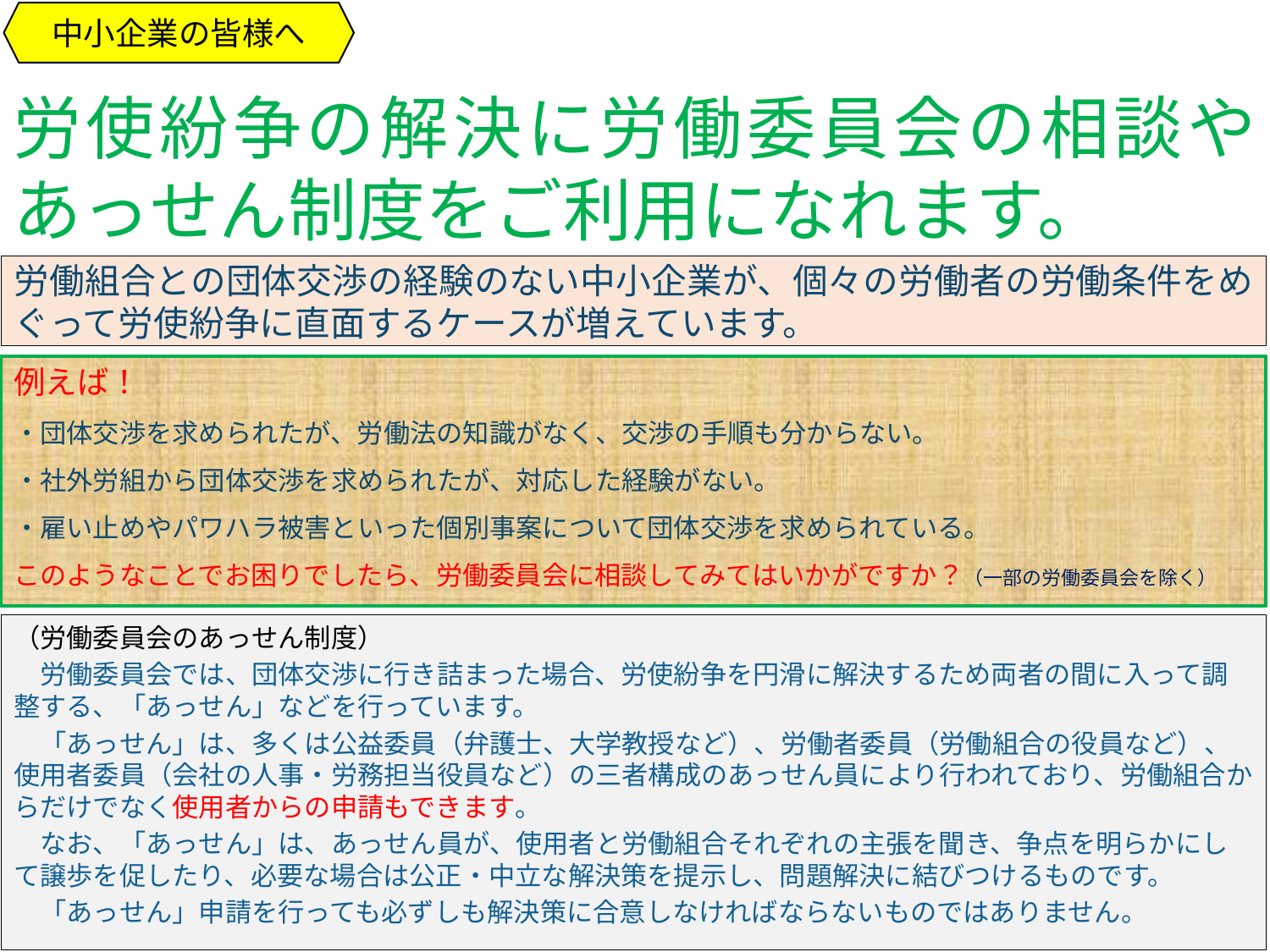

中小企業の皆様へ
# 労使紛争の解決に労働委員会の相談やあっせん制度をご利用になれます。
労働組合との団体交渉の経験のない中小企業が、個々の労働者の労働条件をめぐって労使紛争に直面するケースが増えています。
例えば！
・団体交渉を求められたが、労働法の知識がなく、交渉の手順も分からない。
・社外労組から団体交渉を求められたが、対応した経験がない。
・雇い止めやパワハラ被害といった個別事案について団体交渉を求められている。
このようなことでお困りでしたら、労働委員会に相談してみてはいかがですか？（一部の労働委員会を除く）
（労働委員会のあっせん制度）
　労働委員会では、団体交渉に行き詰まった場合、労使紛争を円滑に解決するため両者の間に入って調整する、「あっせん」などを行っています。
　「あっせん」は、多くは公益委員（弁護士、大学教授など）、労働者委員（労働組合の役員など）、使用者委員（会社の人事・労務担当役員など）の三者構成のあっせん員により行われており、労働組合からだけでなく使用者からの申請もできます。
　なお、「あっせん」は、あっせん員が、使用者と労働組合それぞれの主張を聞き、争点を明らかにして譲歩を促したり、必要な場合は公正・中立な解決策を提示し、問題解決に結びつけるものです。
　「あっせん」申請を行っても必ずしも解決策に合意しなければならないものではありません。